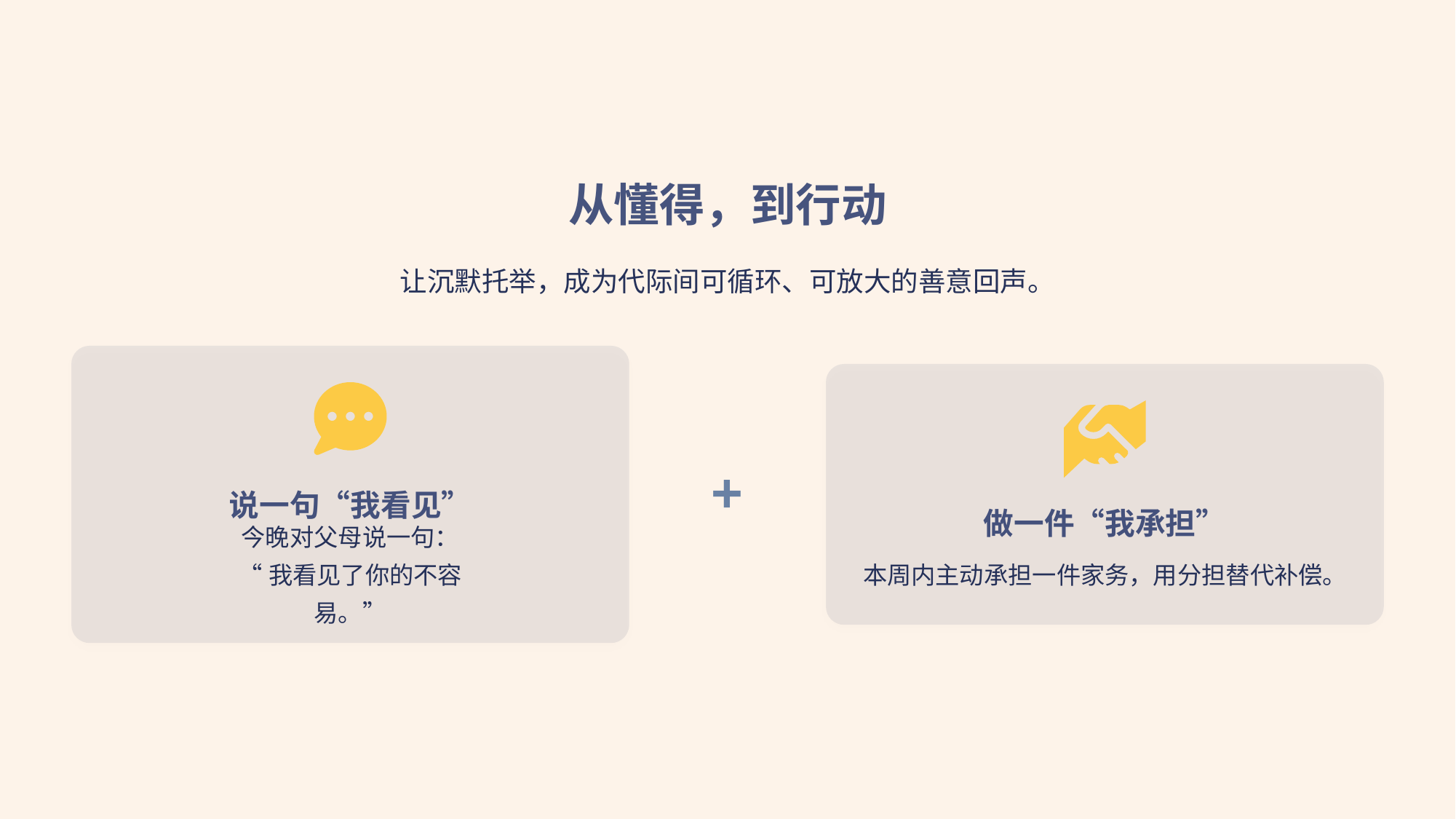

从懂得，到行动
让沉默托举，成为代际间可循环、可放大的善意回声。

+
说一句“我看见”
做一件“我承担”
今晚对父母说一句：
“我看见了你的不容易。”
本周内主动承担一件家务，用分担替代补偿。